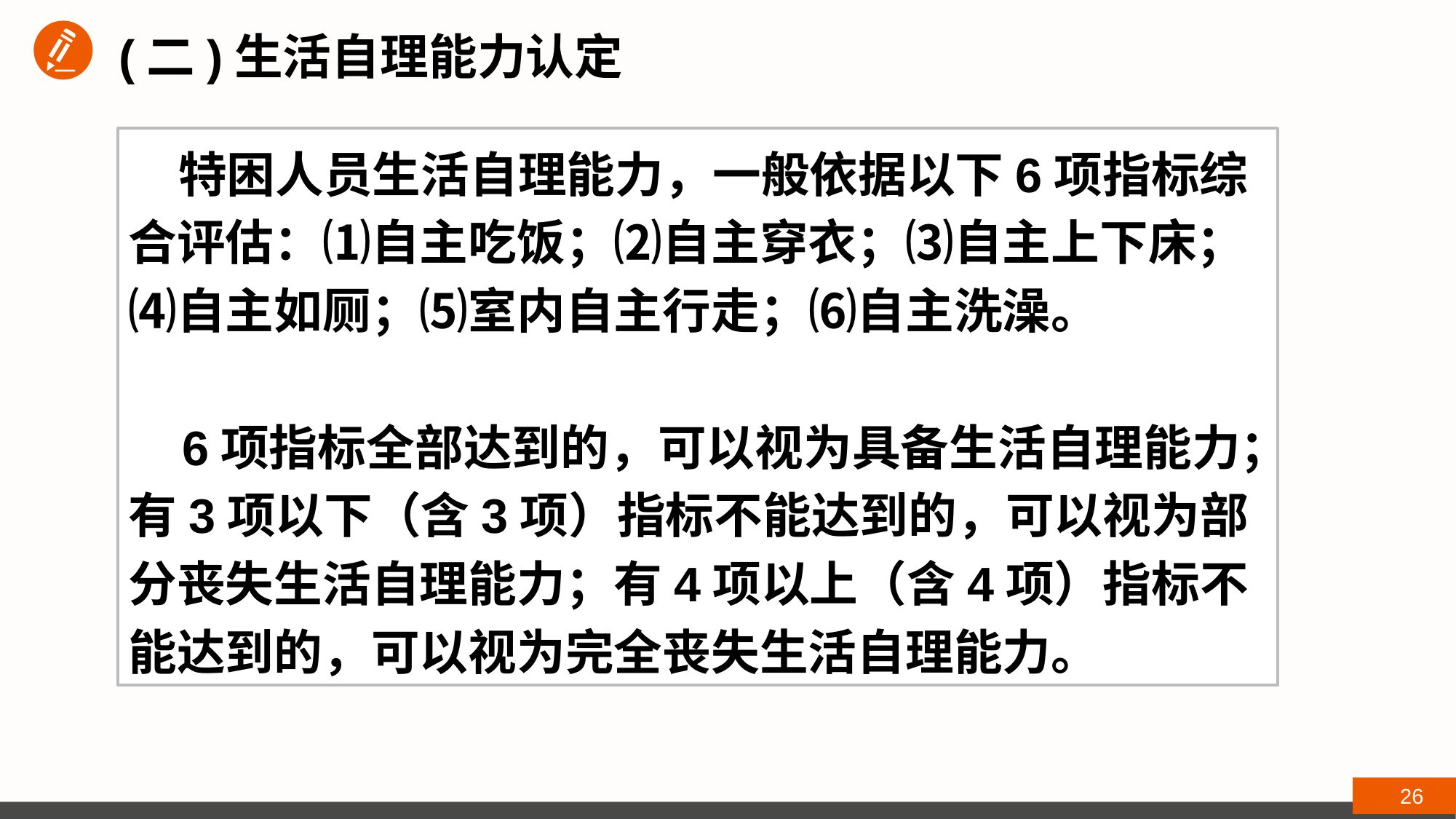

(二)生活自理能力认定
       特困人员生活自理能力，一般依据以下6项指标综合评估：⑴自主吃饭；⑵自主穿衣；⑶自主上下床；⑷自主如厕；⑸室内自主行走；⑹自主洗澡。

    6项指标全部达到的，可以视为具备生活自理能力；有3项以下（含3项）指标不能达到的，可以视为部分丧失生活自理能力；有4项以上（含4项）指标不能达到的，可以视为完全丧失生活自理能力。